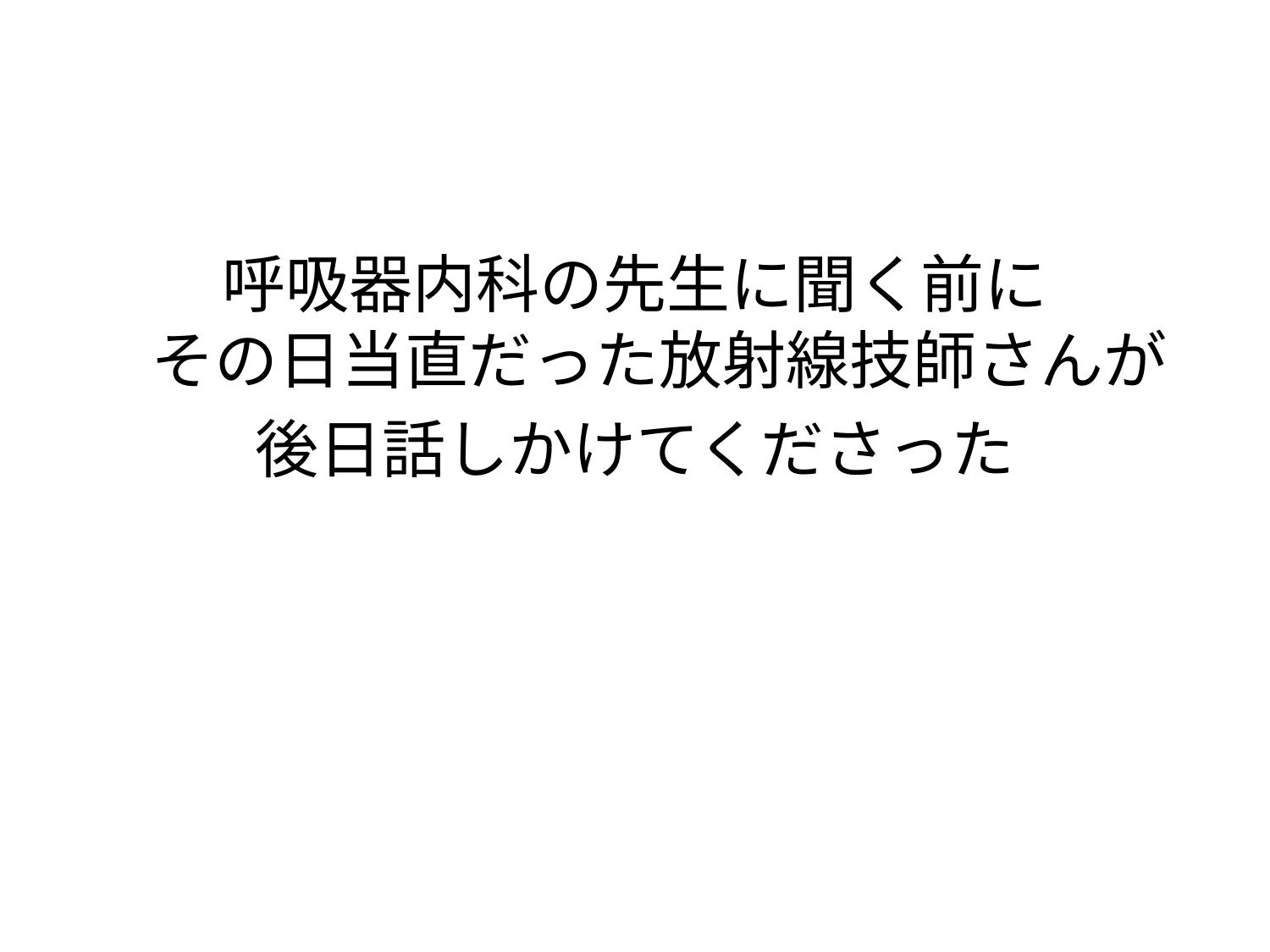

呼吸器内科の先生に聞く前に
その日当直だった放射線技師さんが
後日話しかけてくださった